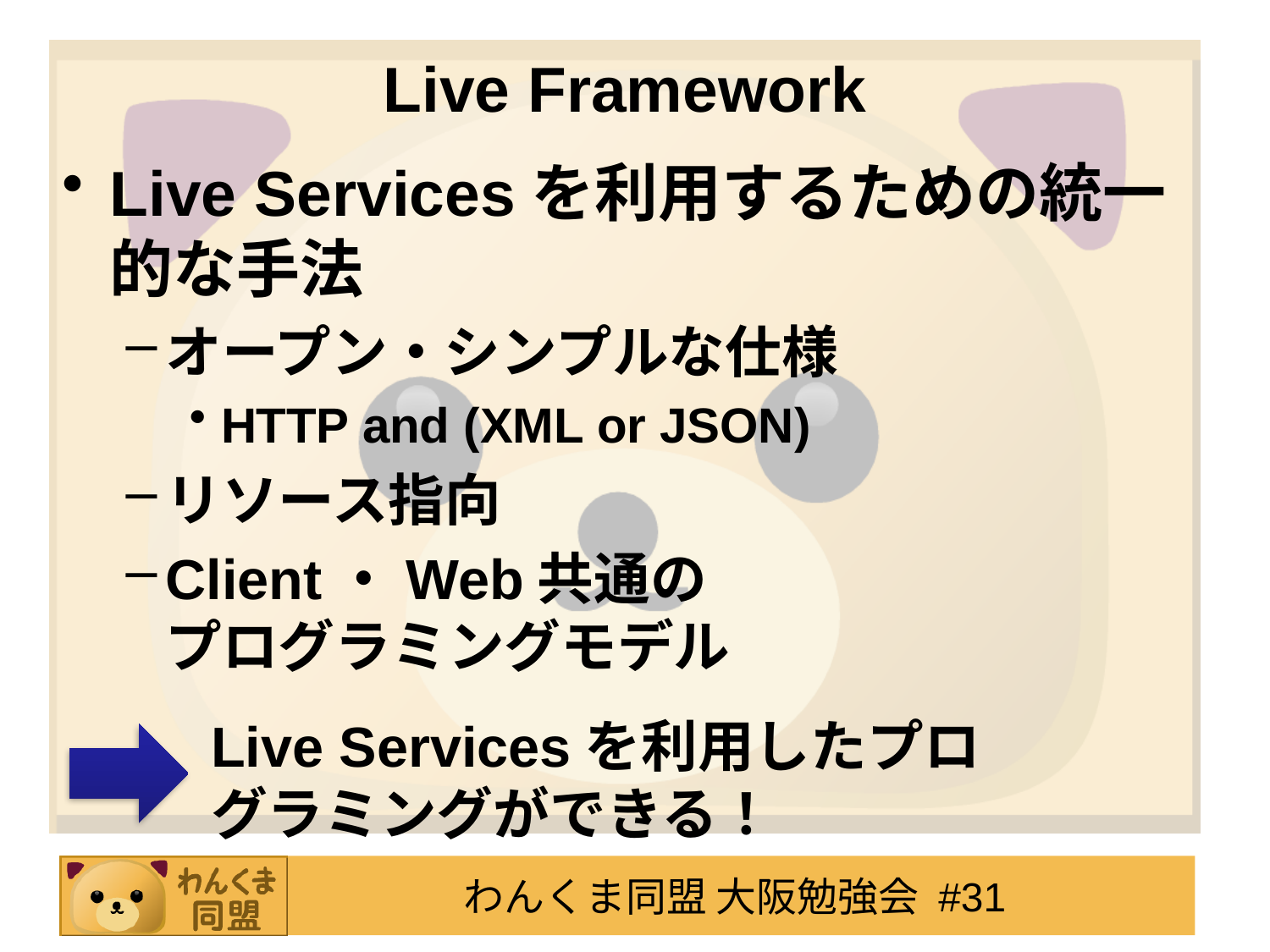

# Live Framework
Live Servicesを利用するための統一的な手法
オープン・シンプルな仕様
HTTP and (XML or JSON)
リソース指向
Client・Web共通の
プログラミングモデル

Live Servicesを利用したプログラミングができる！